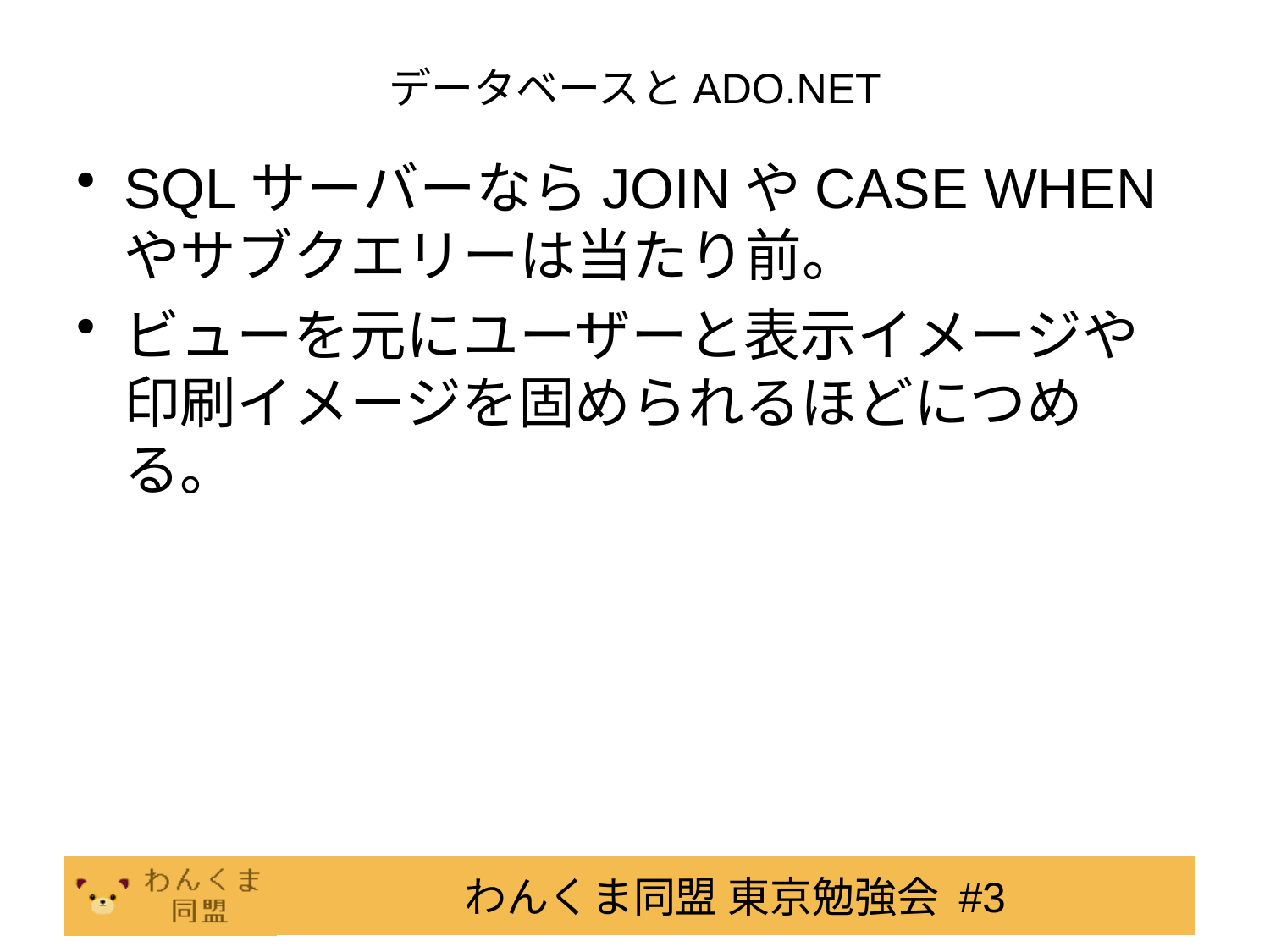

# データベースとADO.NET
SQLサーバーならJOINやCASE WHENやサブクエリーは当たり前。
ビューを元にユーザーと表示イメージや印刷イメージを固められるほどにつめる。